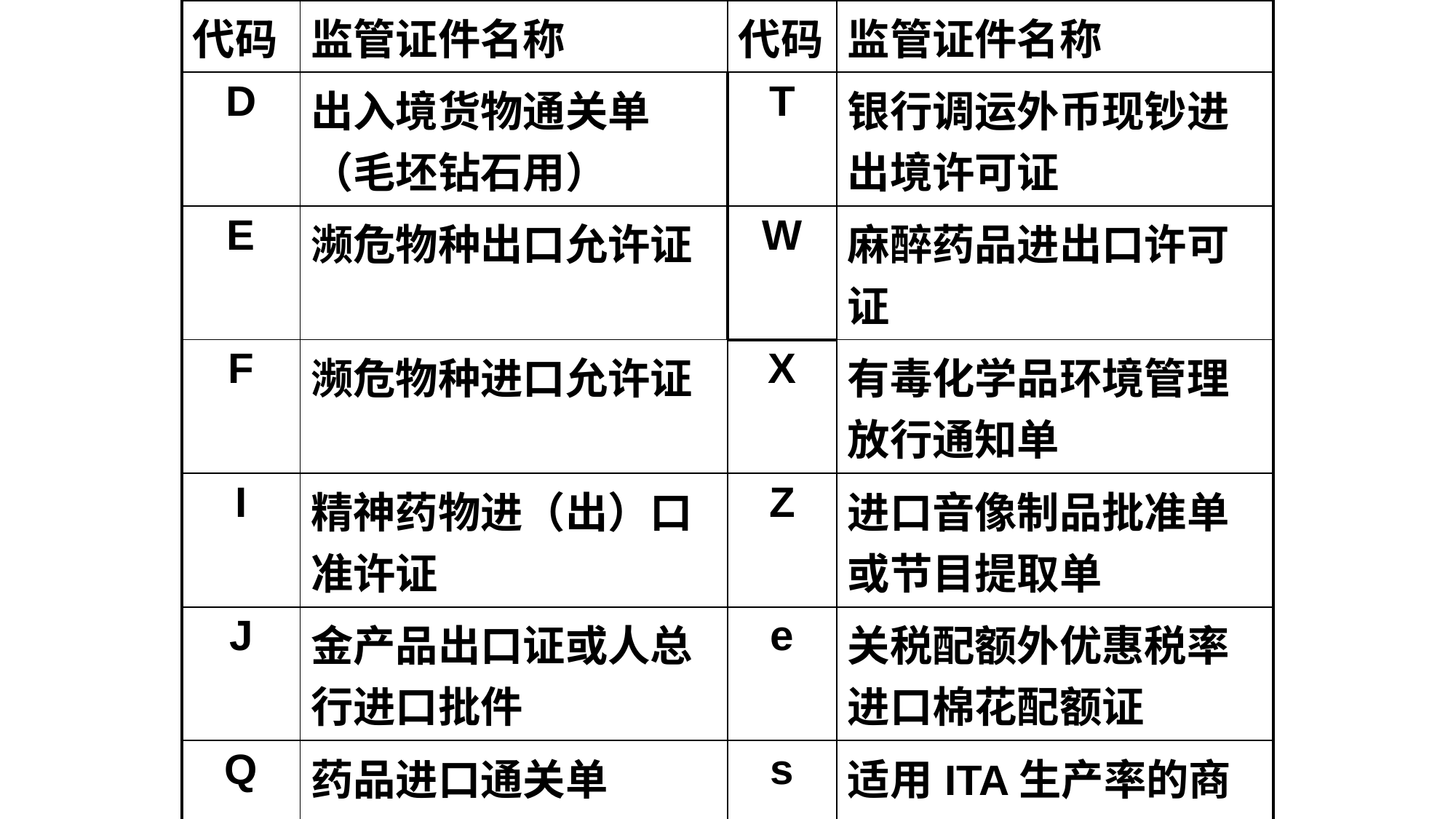

| 代码 | 监管证件名称 | 代码 | 监管证件名称 |
| --- | --- | --- | --- |
| D | 出入境货物通关单（毛坯钻石用） | T | 银行调运外币现钞进出境许可证 |
| E | 濒危物种出口允许证 | W | 麻醉药品进出口许可证 |
| F | 濒危物种进口允许证 | X | 有毒化学品环境管理放行通知单 |
| I | 精神药物进（出）口准许证 | Z | 进口音像制品批准单或节目提取单 |
| J | 金产品出口证或人总行进口批件 | e | 关税配额外优惠税率进口棉花配额证 |
| Q | 药品进口通关单 | s | 适用ITA生产率的商品用途认定证明 |
| S | 进出口农药登记证明 |  |  |